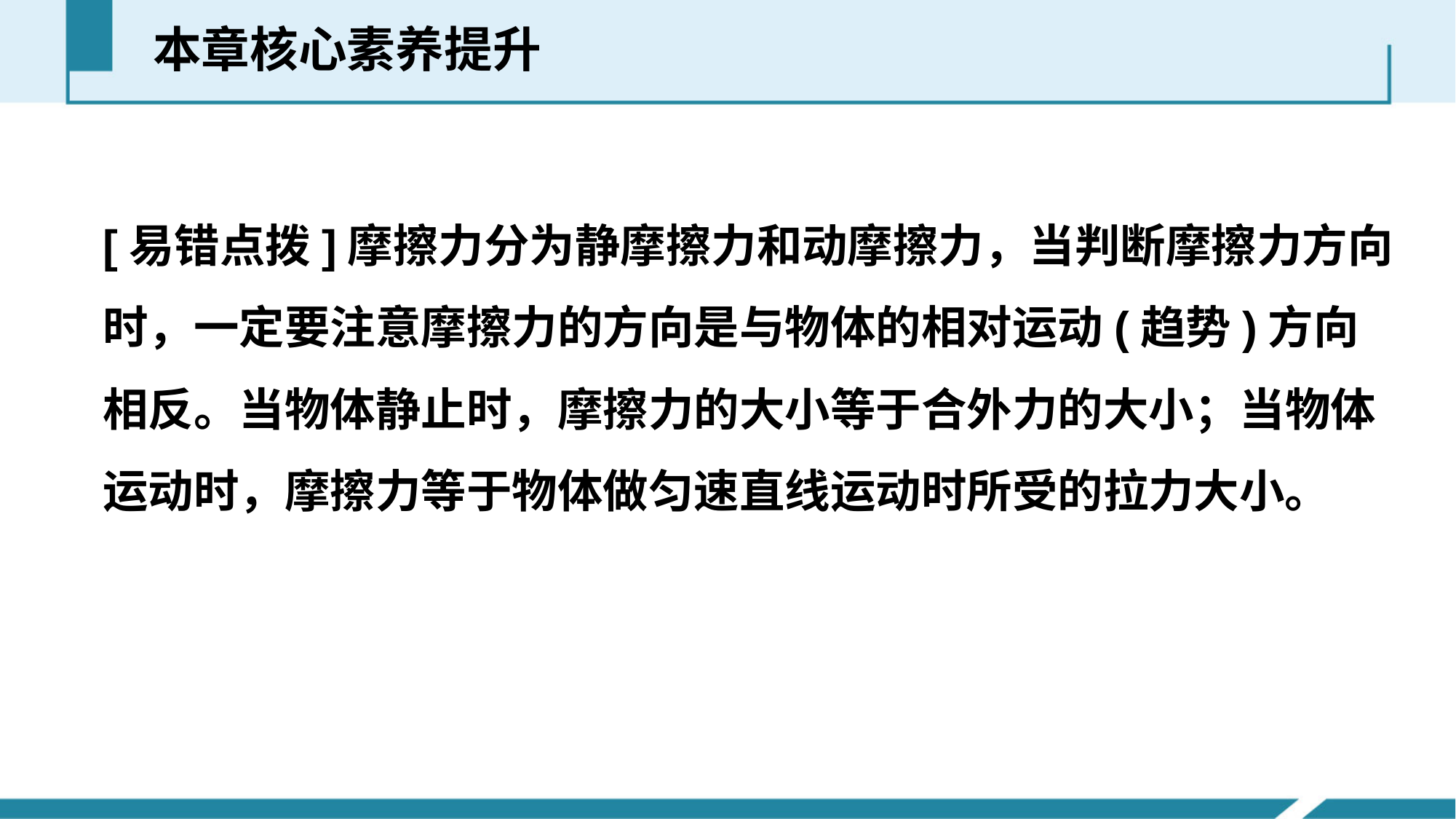

本章核心素养提升
[易错点拨]摩擦力分为静摩擦力和动摩擦力，当判断摩擦力方向时，一定要注意摩擦力的方向是与物体的相对运动(趋势)方向相反。当物体静止时，摩擦力的大小等于合外力的大小；当物体运动时，摩擦力等于物体做匀速直线运动时所受的拉力大小。